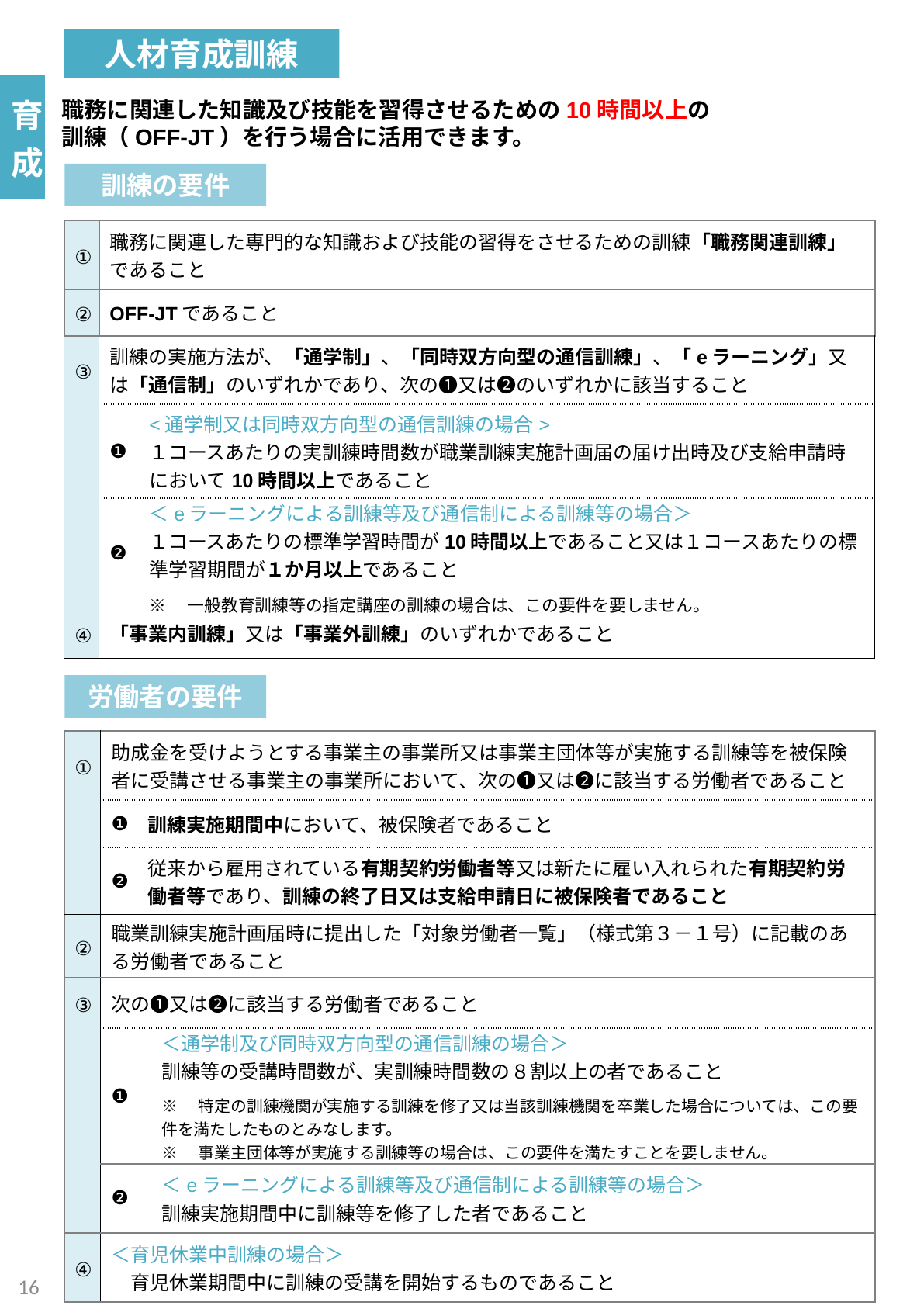

人材育成訓練
| 育成 |
| --- |
| 認定 |
| 有期 |
職務に関連した知識及び技能を習得させるための10時間以上の
訓練（OFF-JT）を行う場合に活用できます。
訓練の要件
| ① | 職務に関連した専門的な知識および技能の習得をさせるための訓練「職務関連訓練」であること |  |
| --- | --- | --- |
| ② | OFF-JTであること |  |
| ③ | 訓練の実施方法が、「通学制」、「同時双方向型の通信訓練」、「eラーニング」又は「通信制」のいずれかであり、次の❶又は❷のいずれかに該当すること |  |
|  | ❶ | <通学制又は同時双方向型の通信訓練の場合> １コースあたりの実訓練時間数が職業訓練実施計画届の届け出時及び支給申請時において10時間以上であること |
|  | ❷ | ＜eラーニングによる訓練等及び通信制による訓練等の場合＞ １コースあたりの標準学習時間が10時間以上であること又は１コースあたりの標準学習期間が１か月以上であること ※　一般教育訓練等の指定講座の訓練の場合は、この要件を要しません。 |
| ④ | 「事業内訓練」又は「事業外訓練」のいずれかであること |  |
労働者の要件
| ① | 助成金を受けようとする事業主の事業所又は事業主団体等が実施する訓練等を被保険者に受講させる事業主の事業所において、次の❶又は❷に該当する労働者であること |  |  |
| --- | --- | --- | --- |
|  | ❶ | 訓練実施期間中において、被保険者であること |  |
|  | ❷ | 従来から雇用されている有期契約労働者等又は新たに雇い入れられた有期契約労働者等であり、訓練の終了日又は支給申請日に被保険者であること |  |
| ② | 職業訓練実施計画届時に提出した「対象労働者一覧」（様式第３－１号）に記載のある労働者であること |  |  |
| ③ | 次の❶又は❷に該当する労働者であること |  |  |
|  | ❶ |  | ＜通学制及び同時双方向型の通信訓練の場合＞ 訓練等の受講時間数が、実訓練時間数の８割以上の者であること ※　特定の訓練機関が実施する訓練を修了又は当該訓練機関を卒業した場合については、この要件を満たしたものとみなします。 ※　事業主団体等が実施する訓練等の場合は、この要件を満たすことを要しません。 |
|  | ❷ |  | ＜eラーニングによる訓練等及び通信制による訓練等の場合＞ 訓練実施期間中に訓練等を修了した者であること |
| ④ | ＜育児休業中訓練の場合＞ 　育児休業期間中に訓練の受講を開始するものであること |  |  |
16